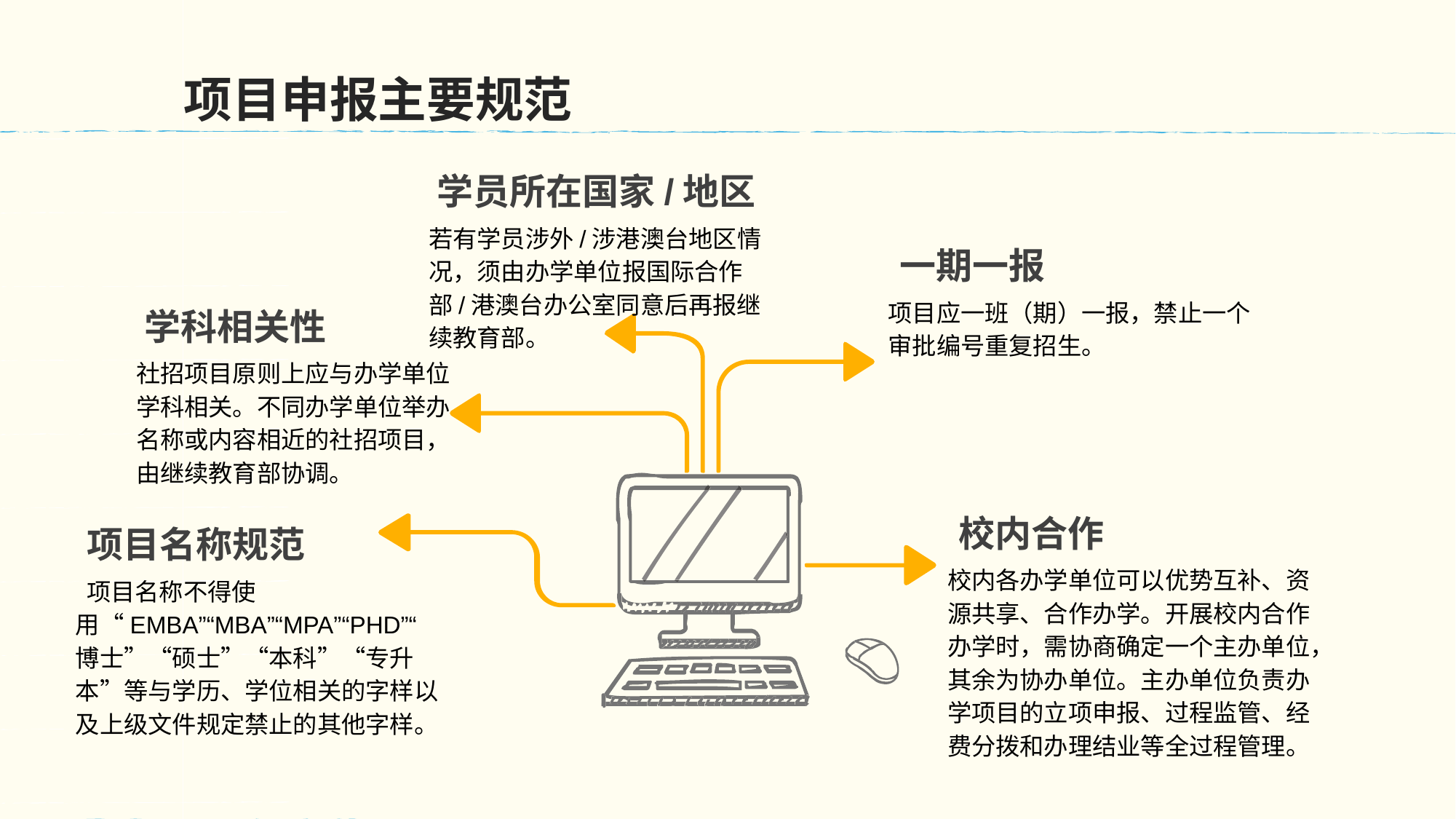

项目申报主要规范
学员所在国家/地区
若有学员涉外/涉港澳台地区情况，须由办学单位报国际合作部/港澳台办公室同意后再报继续教育部。
一期一报
项目应一班（期）一报，禁止一个审批编号重复招生。
学科相关性
社招项目原则上应与办学单位学科相关。不同办学单位举办名称或内容相近的社招项目，由继续教育部协调。

校内合作
校内各办学单位可以优势互补、资源共享、合作办学。开展校内合作办学时，需协商确定一个主办单位，其余为协办单位。主办单位负责办学项目的立项申报、过程监管、经费分拨和办理结业等全过程管理。
项目名称规范
 项目名称不得使用“EMBA”“MBA”“MPA”“PHD”“博士”“硕士”“本科”“专升本”等与学历、学位相关的字样以及上级文件规定禁止的其他字样。